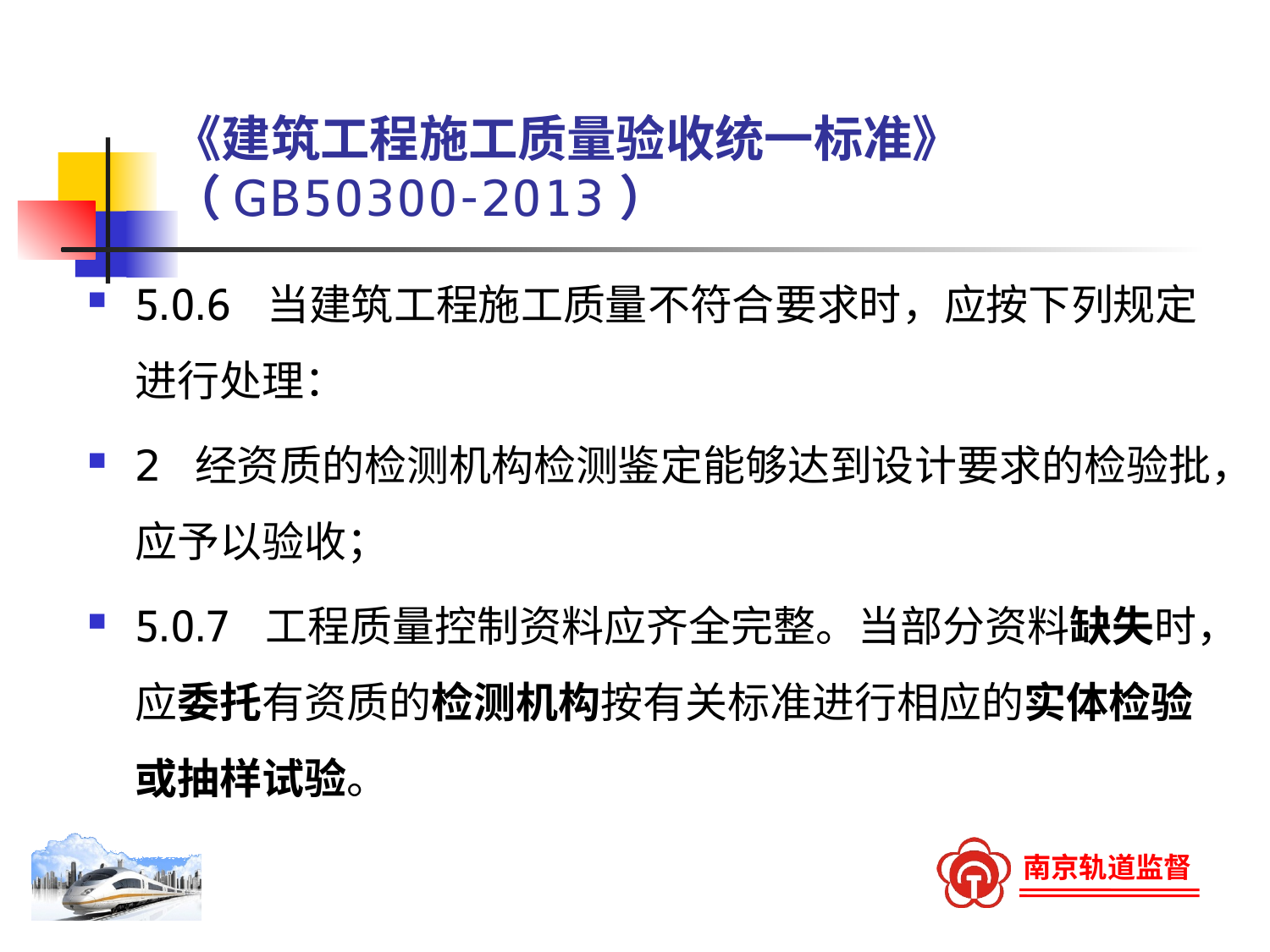

# 《建筑工程施工质量验收统一标准》（GB50300-2013）
5.0.6  当建筑工程施工质量不符合要求时，应按下列规定进行处理：
2  经资质的检测机构检测鉴定能够达到设计要求的检验批，应予以验收；
5.0.7  工程质量控制资料应齐全完整。当部分资料缺失时，应委托有资质的检测机构按有关标准进行相应的实体检验或抽样试验。